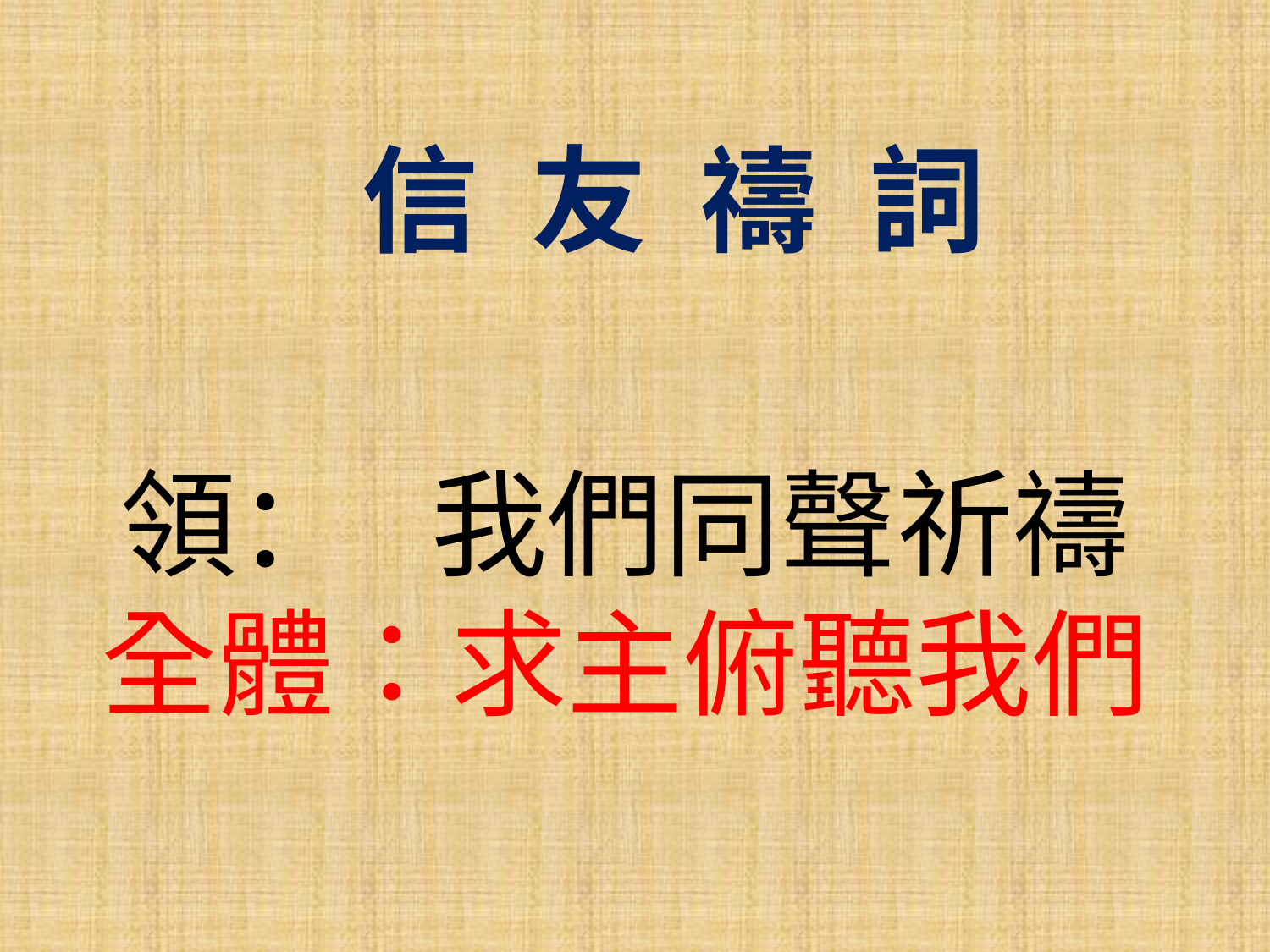

信  友  禱  詞

領：   我們同聲祈禱
全體：求主俯聽我們